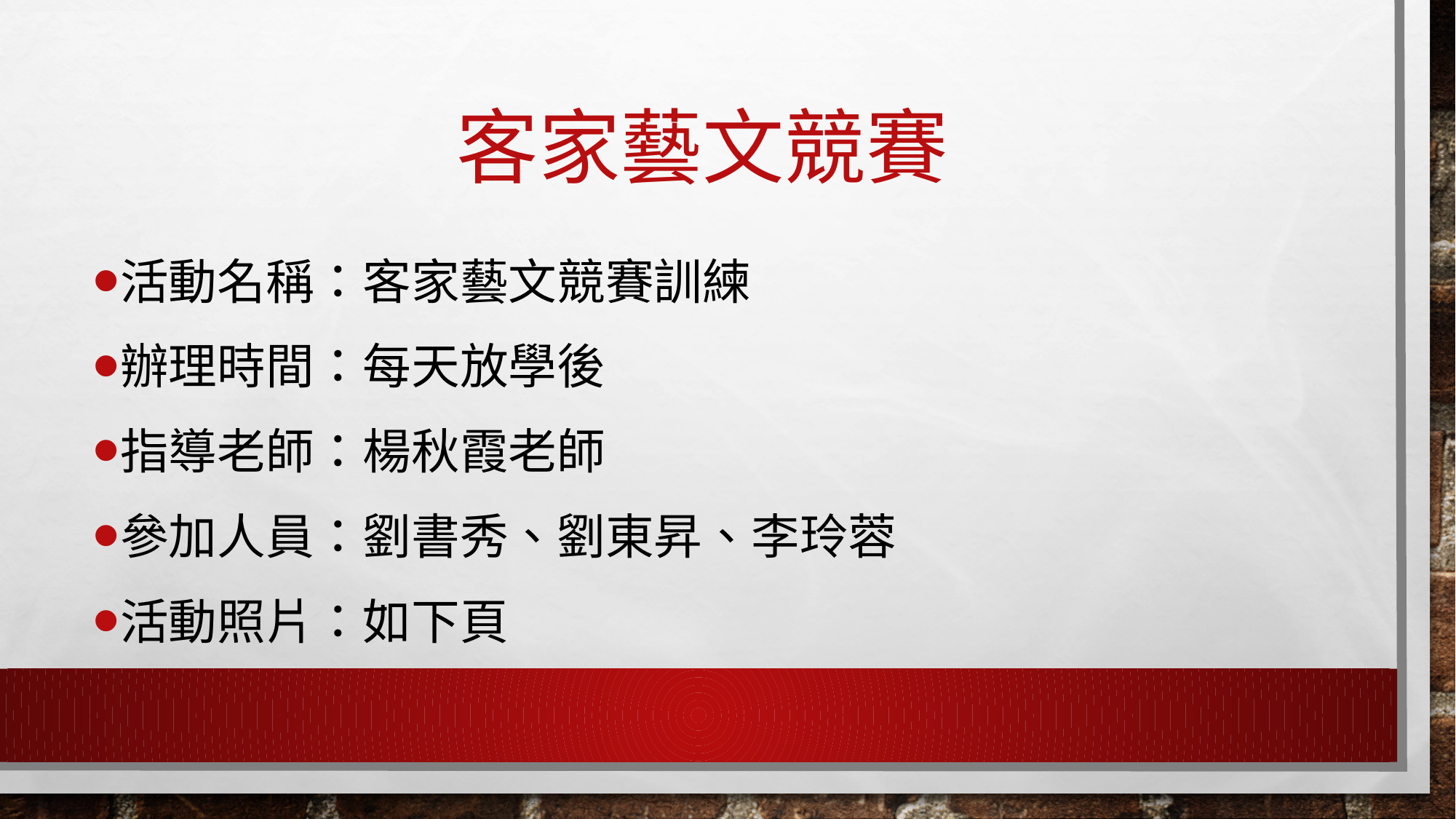

# 客家藝文競賽
活動名稱：客家藝文競賽訓練
辦理時間：每天放學後
指導老師：楊秋霞老師
參加人員：劉書秀、劉東昇、李玲蓉
活動照片：如下頁